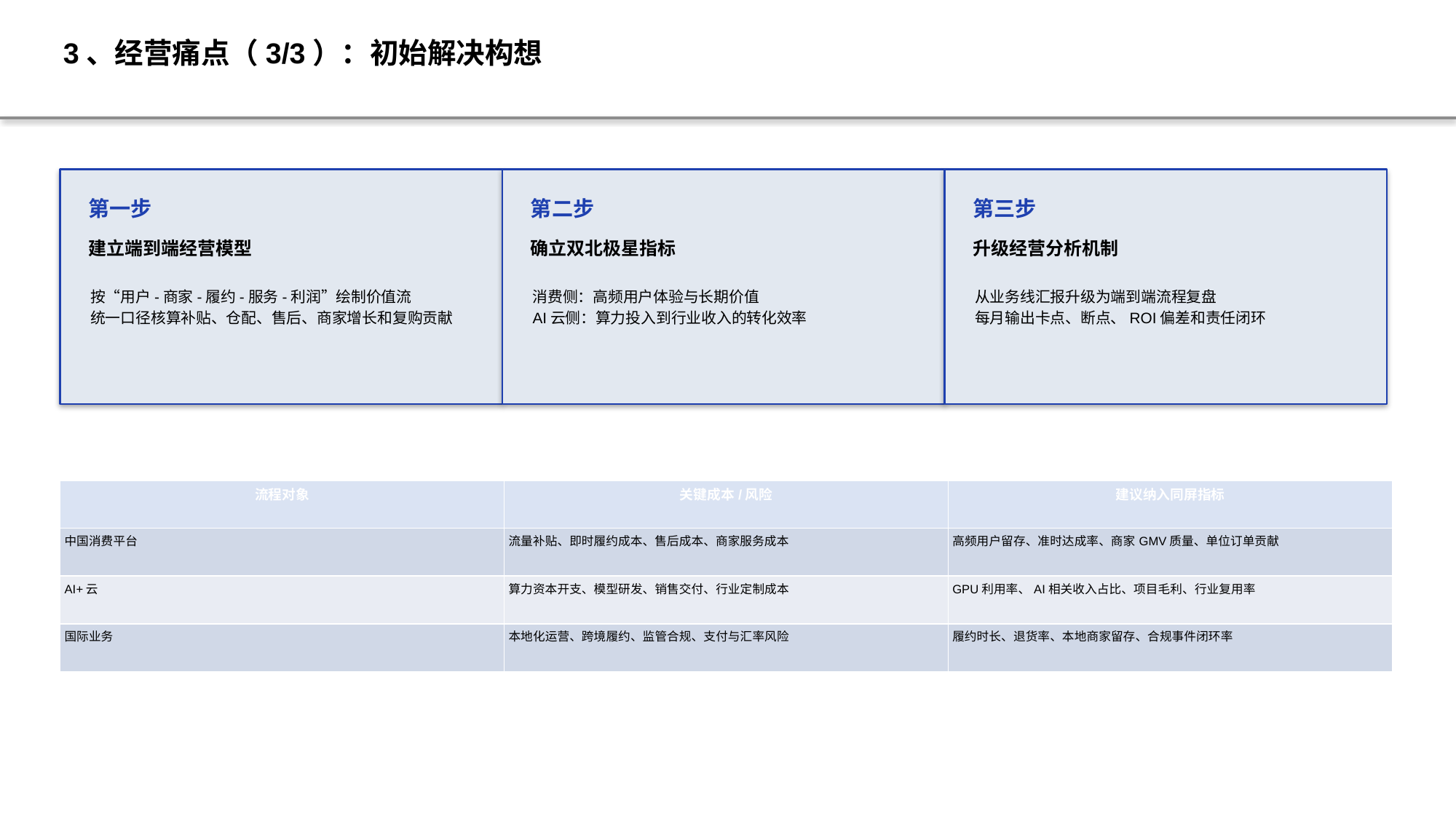

3、经营痛点（3/3）：初始解决构想

第一步
第二步
第三步
建立端到端经营模型
确立双北极星指标
升级经营分析机制
按“用户-商家-履约-服务-利润”绘制价值流
统一口径核算补贴、仓配、售后、商家增长和复购贡献
消费侧：高频用户体验与长期价值
AI云侧：算力投入到行业收入的转化效率
从业务线汇报升级为端到端流程复盘
每月输出卡点、断点、ROI偏差和责任闭环
| 流程对象 | 关键成本/风险 | 建议纳入同屏指标 |
| --- | --- | --- |
| 中国消费平台 | 流量补贴、即时履约成本、售后成本、商家服务成本 | 高频用户留存、准时达成率、商家GMV质量、单位订单贡献 |
| AI+云 | 算力资本开支、模型研发、销售交付、行业定制成本 | GPU利用率、AI相关收入占比、项目毛利、行业复用率 |
| 国际业务 | 本地化运营、跨境履约、监管合规、支付与汇率风险 | 履约时长、退货率、本地商家留存、合规事件闭环率 |